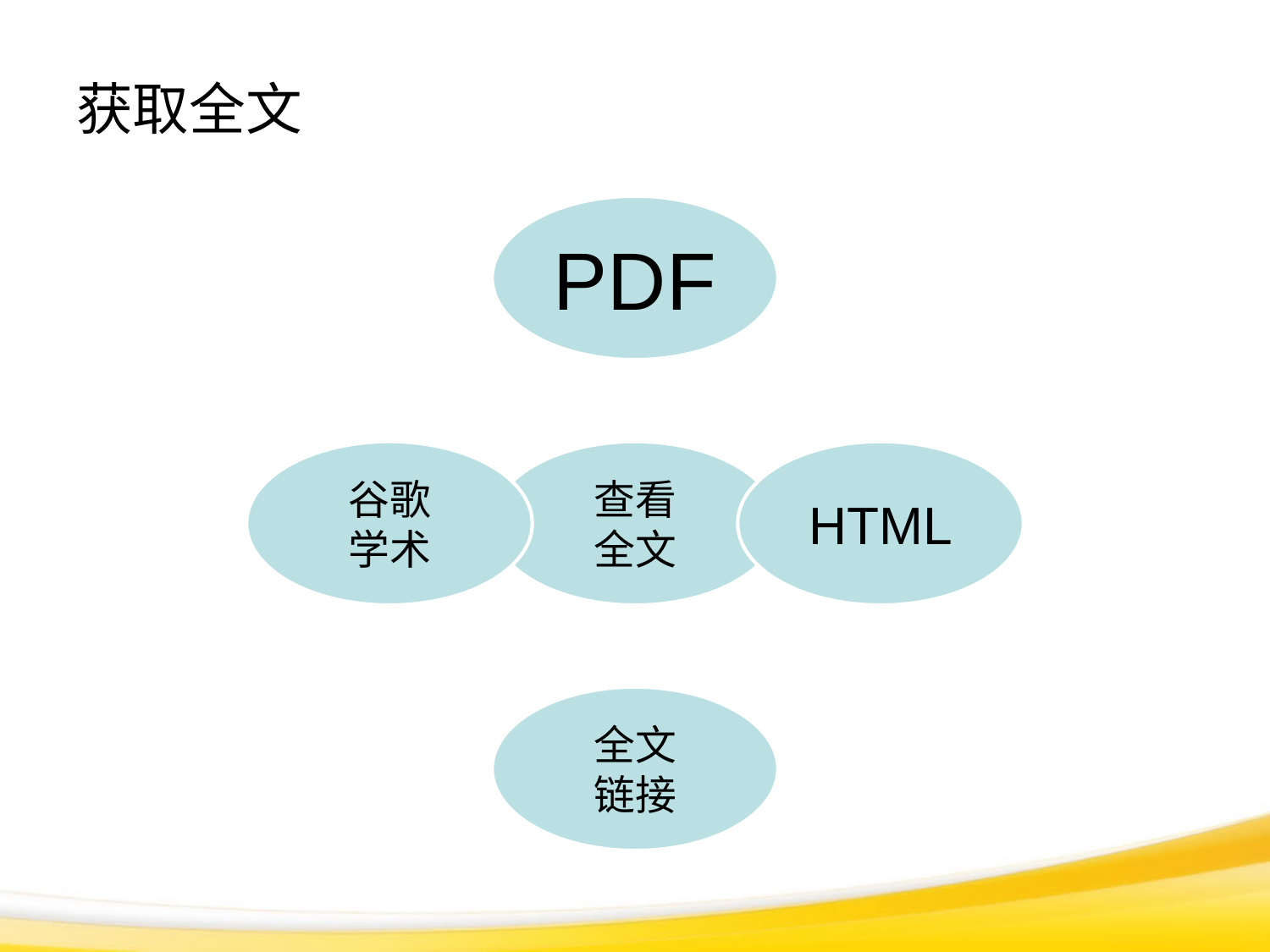

# 获取全文
查看
全文
PDF
HTML
全文
链接
谷歌
学术